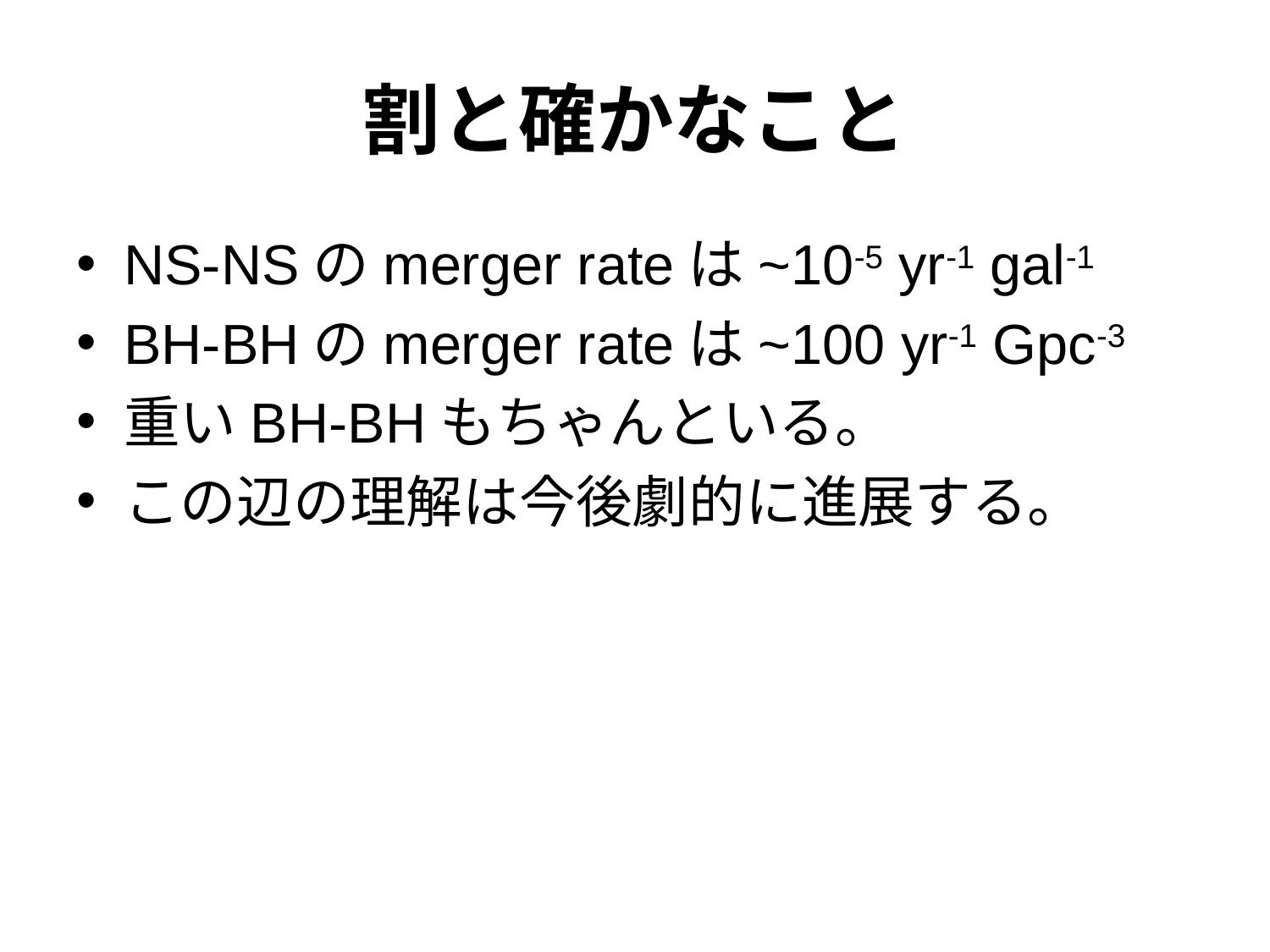

# 割と確かなこと
NS-NSのmerger rateは~10-5 yr-1 gal-1
BH-BHのmerger rateは~100 yr-1 Gpc-3
重いBH-BHもちゃんといる。
この辺の理解は今後劇的に進展する。